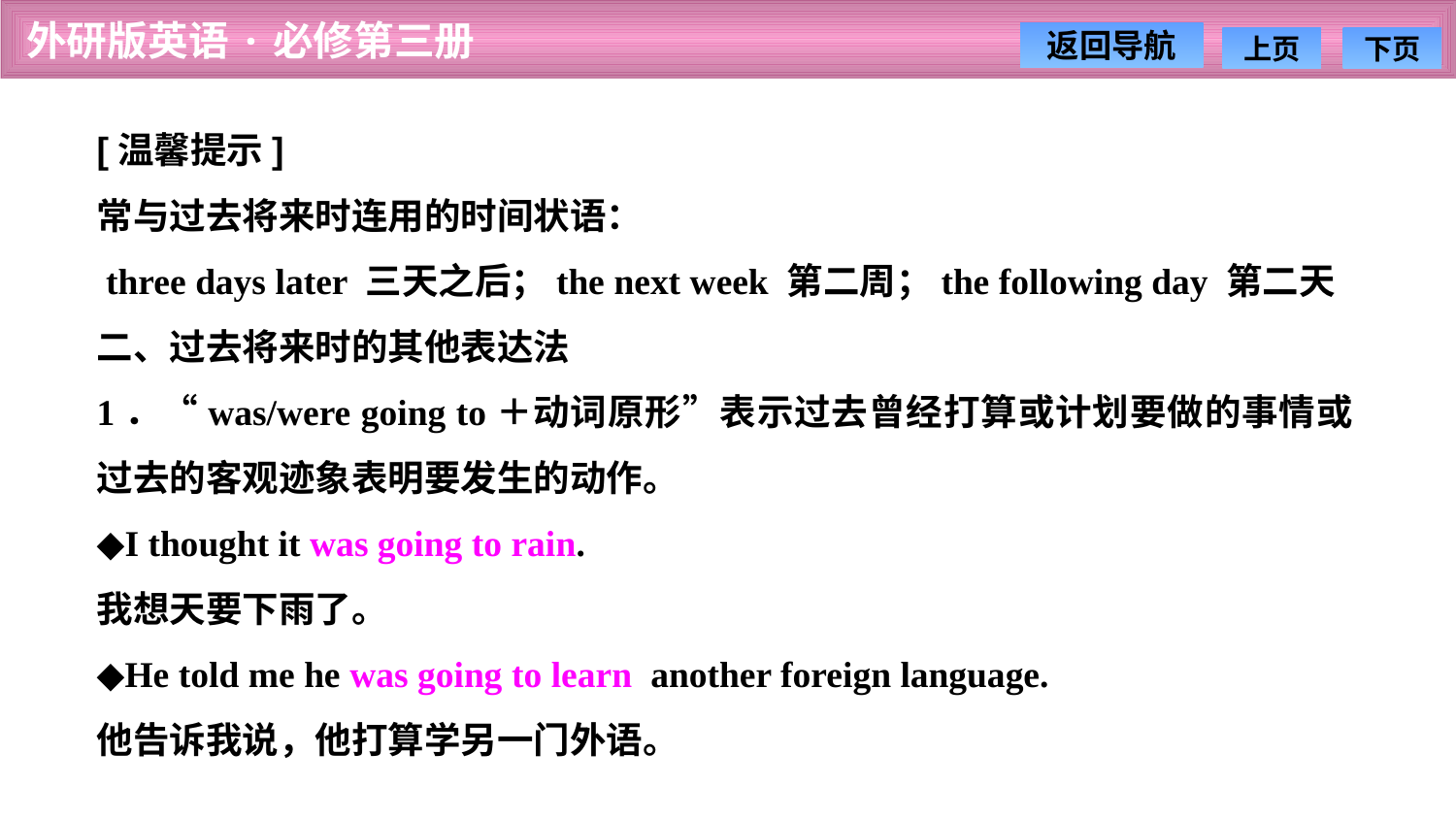

[温馨提示]
常与过去将来时连用的时间状语：
 three days later 三天之后；the next week 第二周；the following day 第二天
二、过去将来时的其他表达法
1．“was/were going to＋动词原形”表示过去曾经打算或计划要做的事情或过去的客观迹象表明要发生的动作。
◆I thought it was going to rain.
我想天要下雨了。
◆He told me he was going to learn  another foreign language.
他告诉我说，他打算学另一门外语。